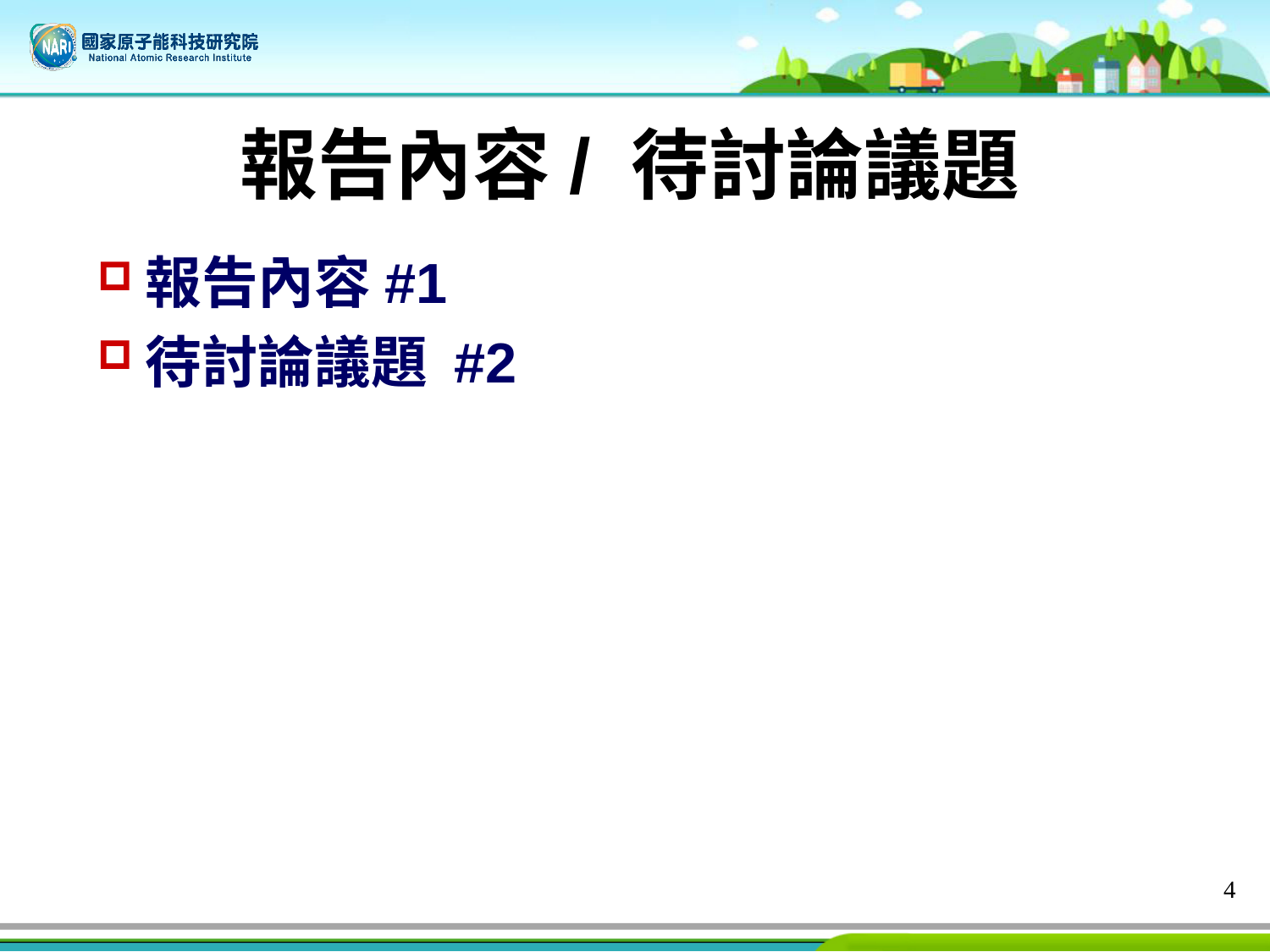

# 報告內容/ 待討論議題
報告內容#1
待討論議題 #2
4